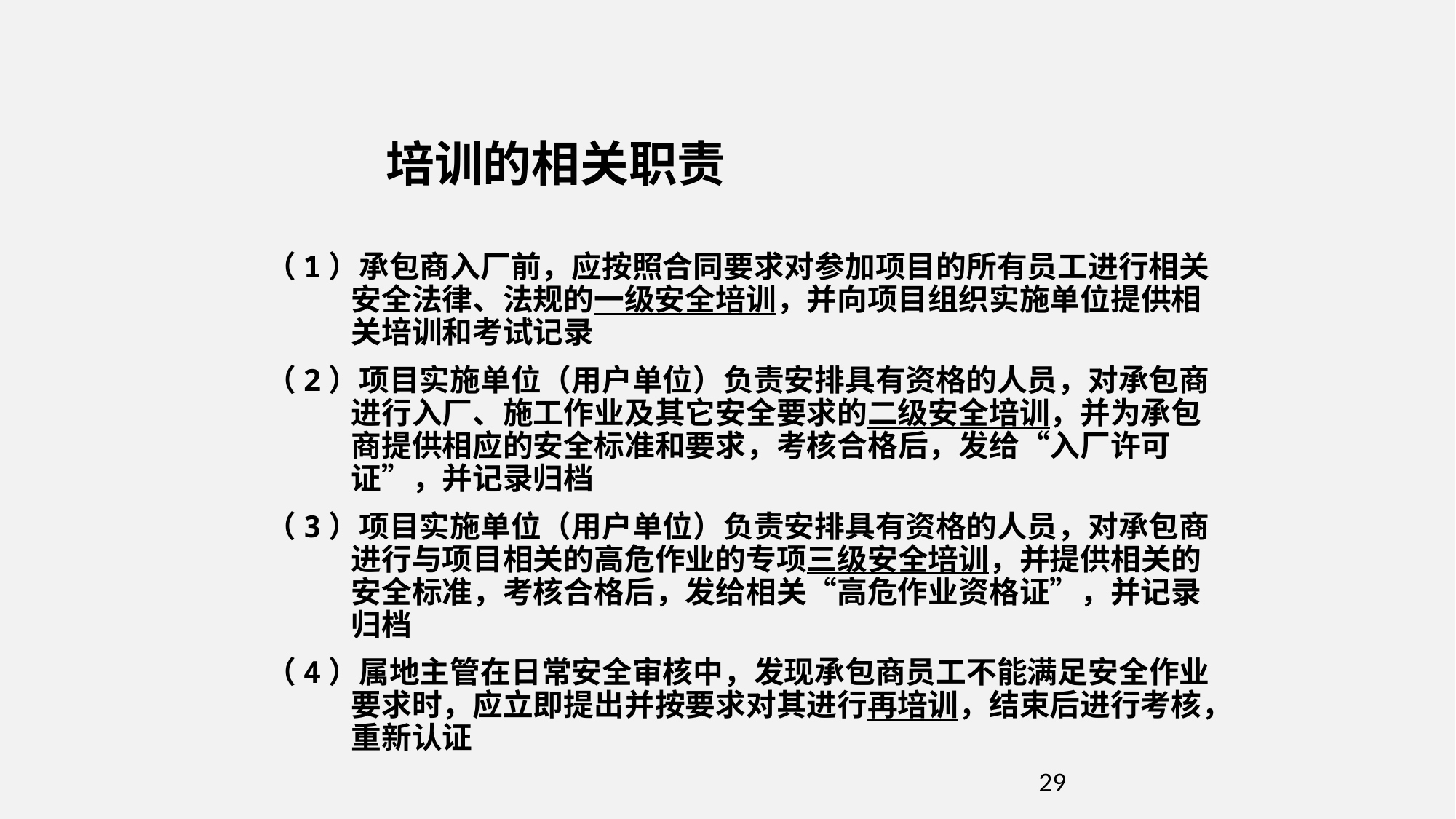

# 培训的相关职责
（1）承包商入厂前，应按照合同要求对参加项目的所有员工进行相关安全法律、法规的一级安全培训，并向项目组织实施单位提供相关培训和考试记录
（2）项目实施单位（用户单位）负责安排具有资格的人员，对承包商进行入厂、施工作业及其它安全要求的二级安全培训，并为承包商提供相应的安全标准和要求，考核合格后，发给“入厂许可证”，并记录归档
（3）项目实施单位（用户单位）负责安排具有资格的人员，对承包商进行与项目相关的高危作业的专项三级安全培训，并提供相关的安全标准，考核合格后，发给相关“高危作业资格证”，并记录归档
（4）属地主管在日常安全审核中，发现承包商员工不能满足安全作业要求时，应立即提出并按要求对其进行再培训，结束后进行考核，重新认证

29